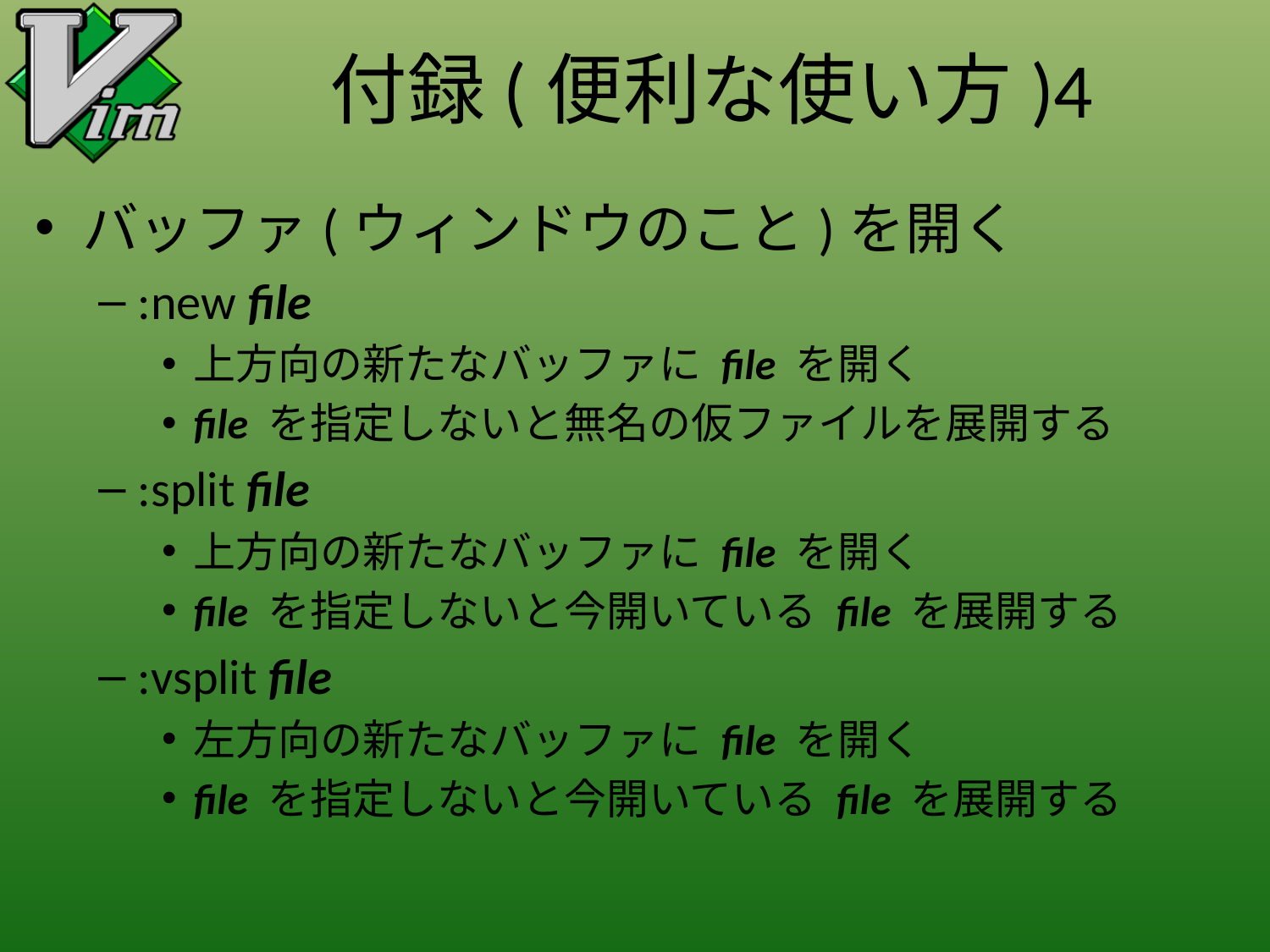

# 付録(便利な使い方)4
バッファ(ウィンドウのこと)を開く
:new file
上方向の新たなバッファに file を開く
file を指定しないと無名の仮ファイルを展開する
:split file
上方向の新たなバッファに file を開く
file を指定しないと今開いている file を展開する
:vsplit file
左方向の新たなバッファに file を開く
file を指定しないと今開いている file を展開する